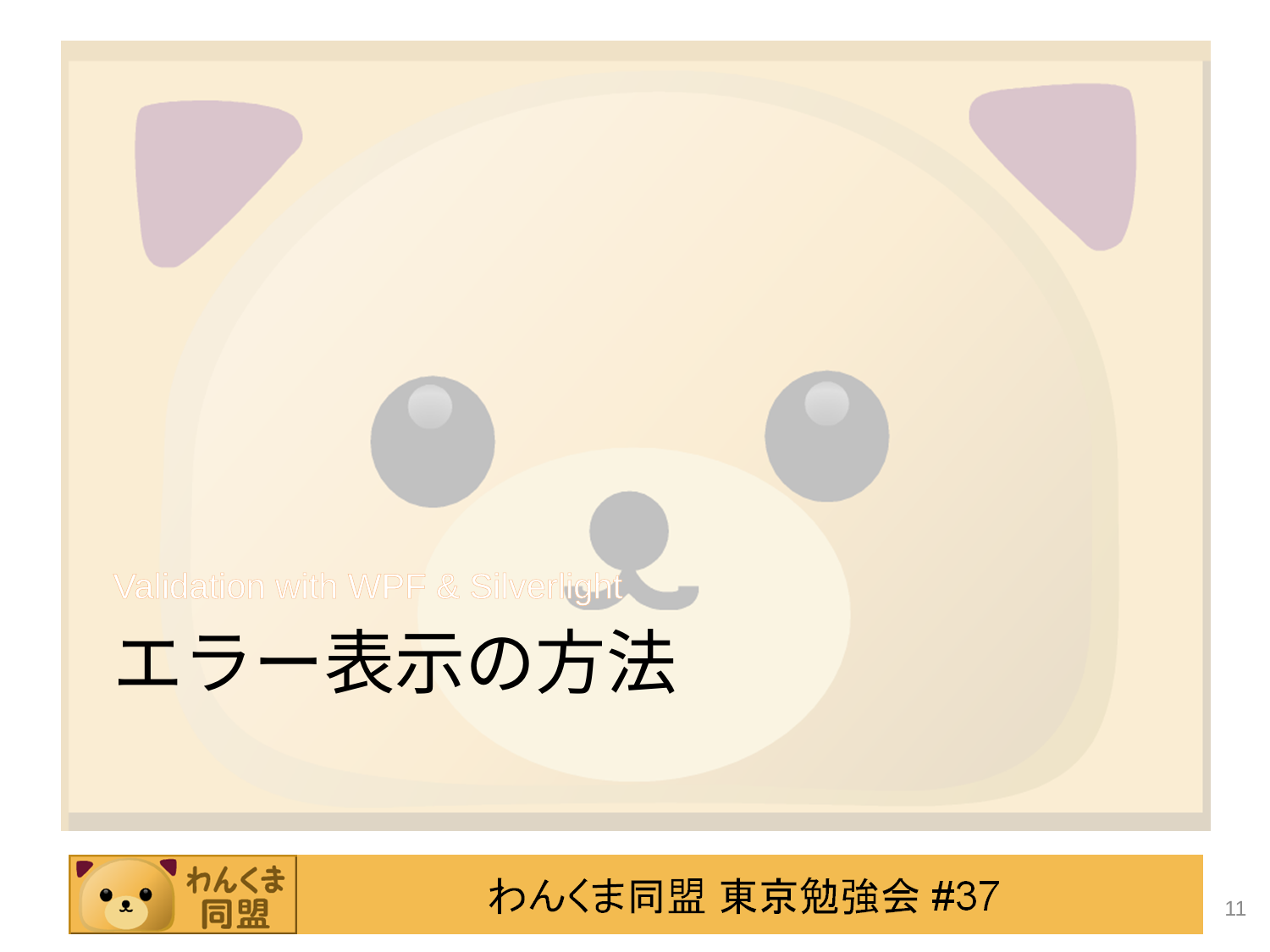

Validation with WPF & Silverlight
# エラー表示の方法
11